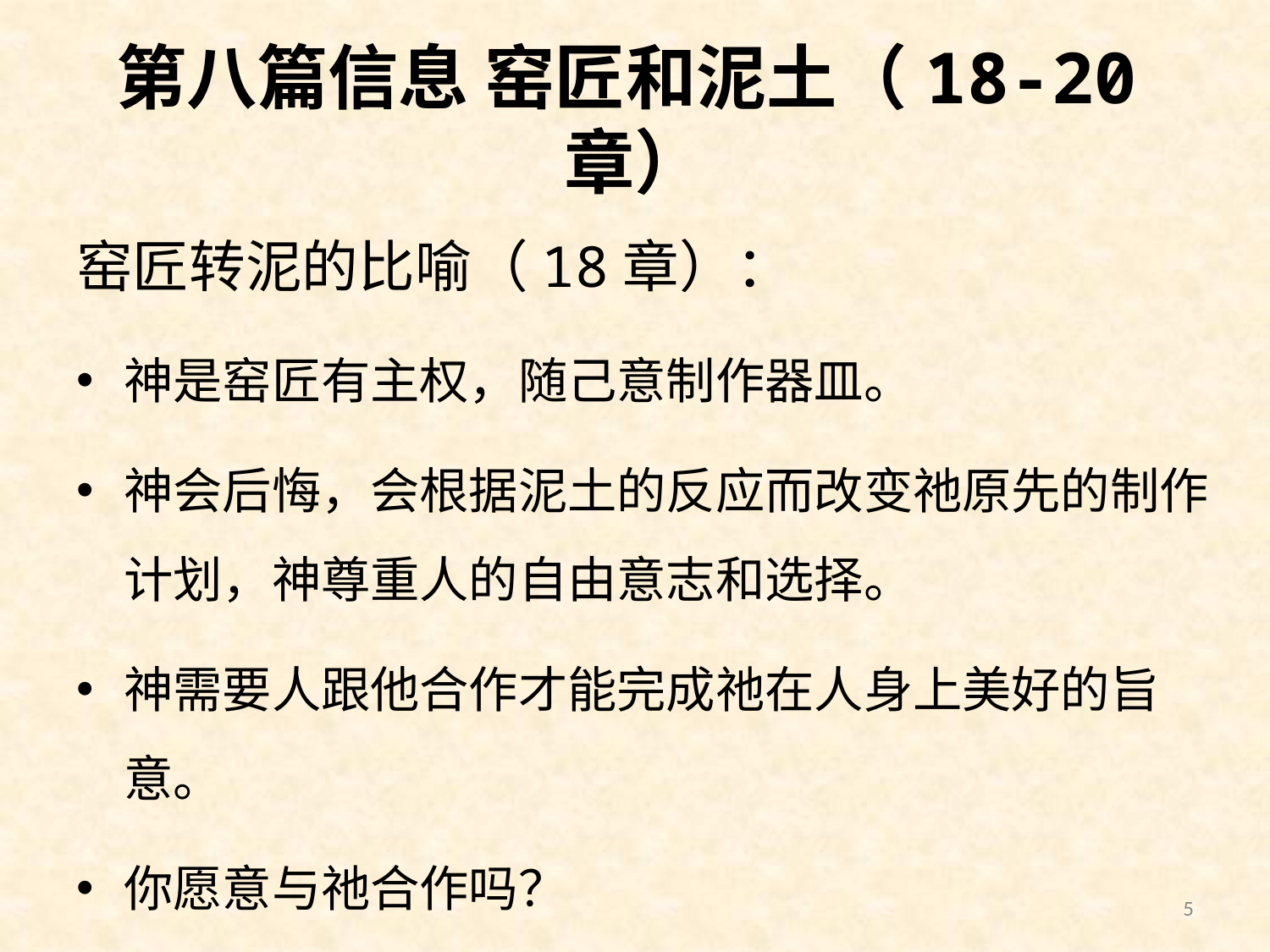

# 第八篇信息 窑匠和泥土（18-20章）
窑匠转泥的比喻（18章）：
神是窑匠有主权，随己意制作器皿。
神会后悔，会根据泥土的反应而改变祂原先的制作计划，神尊重人的自由意志和选择。
神需要人跟他合作才能完成祂在人身上美好的旨意。
你愿意与祂合作吗？
5